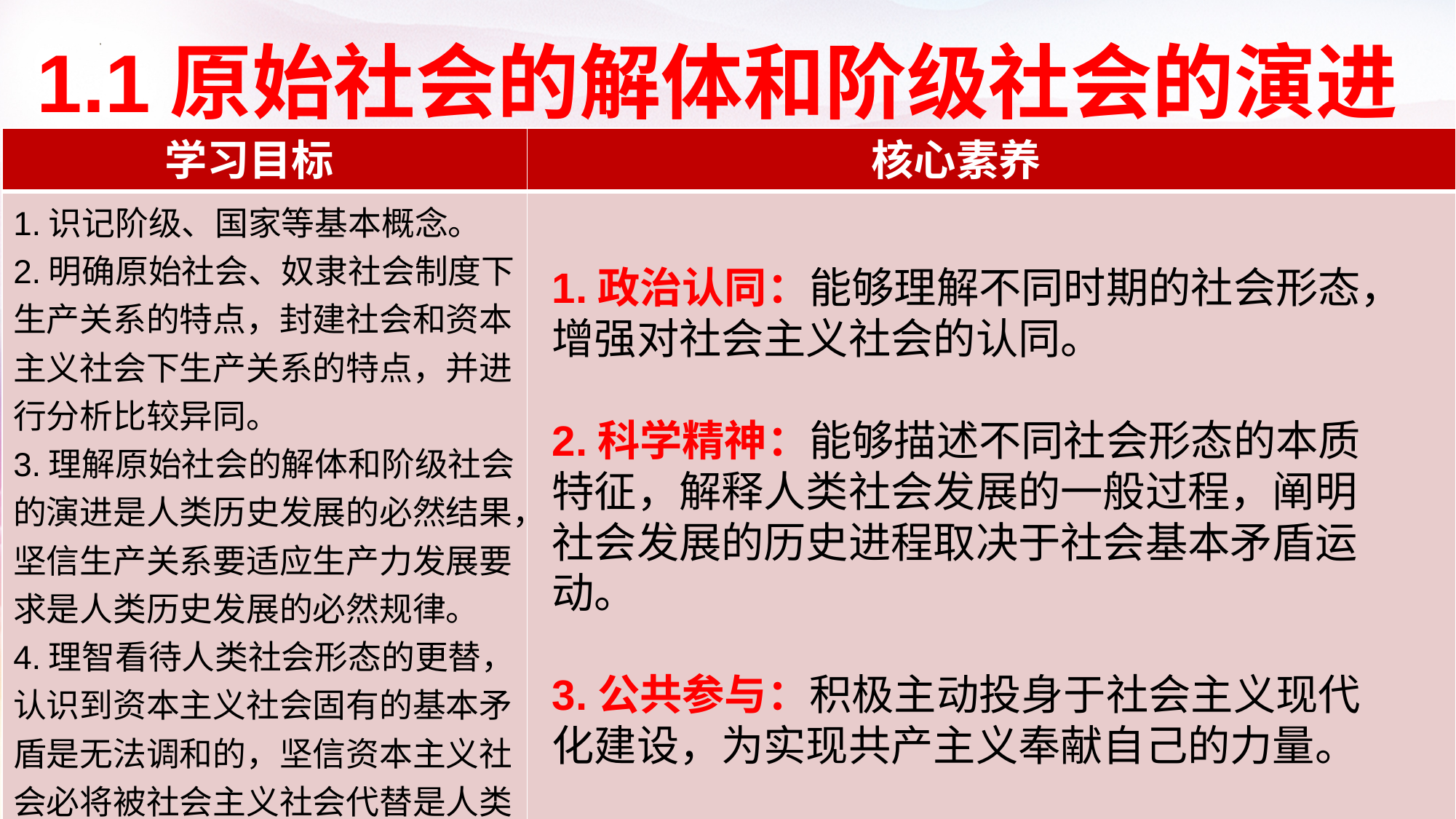

1.1原始社会的解体和阶级社会的演进
|  |  |
| --- | --- |
| 1.识记阶级、国家等基本概念。 2.明确原始社会、奴隶社会制度下生产关系的特点，封建社会和资本主义社会下生产关系的特点，并进行分析比较异同。 3.理解原始社会的解体和阶级社会的演进是人类历史发展的必然结果，坚信生产关系要适应生产力发展要求是人类历史发展的必然规律。 4.理智看待人类社会形态的更替，认识到资本主义社会固有的基本矛盾是无法调和的，坚信资本主义社会必将被社会主义社会代替是人类社会发展的基本规律。 |  |
学习目标
核心素养
1.政治认同：能够理解不同时期的社会形态，增强对社会主义社会的认同。

2.科学精神：能够描述不同社会形态的本质特征，解释人类社会发展的一般过程，阐明社会发展的历史进程取决于社会基本矛盾运动。

3.公共参与：积极主动投身于社会主义现代化建设，为实现共产主义奉献自己的力量。